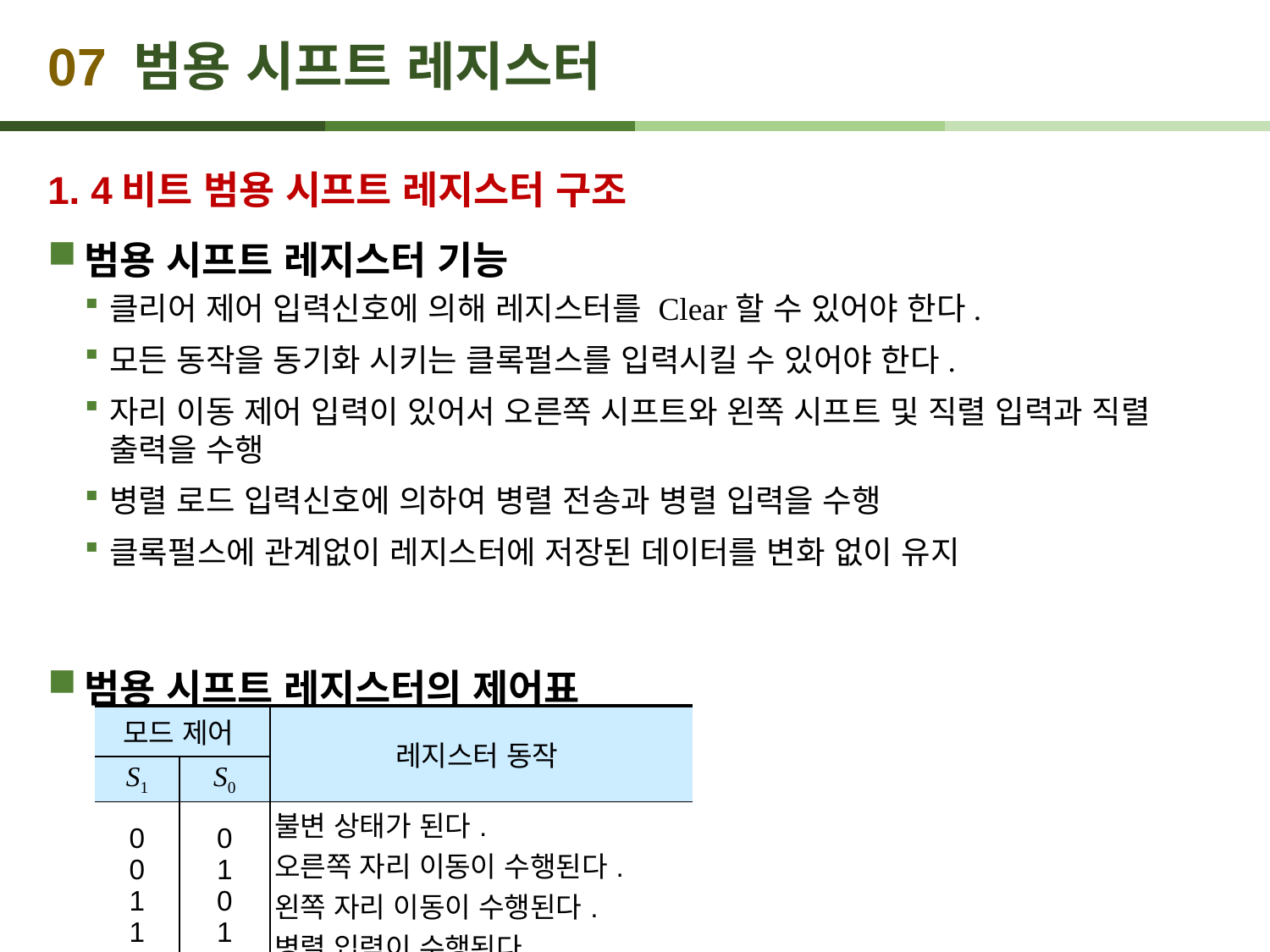

# 07 범용 시프트 레지스터
1. 4비트 범용 시프트 레지스터 구조
범용 시프트 레지스터 기능
클리어 제어 입력신호에 의해 레지스터를 Clear할 수 있어야 한다.
모든 동작을 동기화 시키는 클록펄스를 입력시킬 수 있어야 한다.
자리 이동 제어 입력이 있어서 오른쪽 시프트와 왼쪽 시프트 및 직렬 입력과 직렬 출력을 수행
병렬 로드 입력신호에 의하여 병렬 전송과 병렬 입력을 수행
클록펄스에 관계없이 레지스터에 저장된 데이터를 변화 없이 유지

범용 시프트 레지스터의 제어표
| 모드 제어 |  | 레지스터 동작 |
| --- | --- | --- |
| S1 | S0 |  |
| 0 0 1 1 | 0 1 0 1 | 불변 상태가 된다. 오른쪽 자리 이동이 수행된다. 왼쪽 자리 이동이 수행된다. 병렬 입력이 수행된다. |